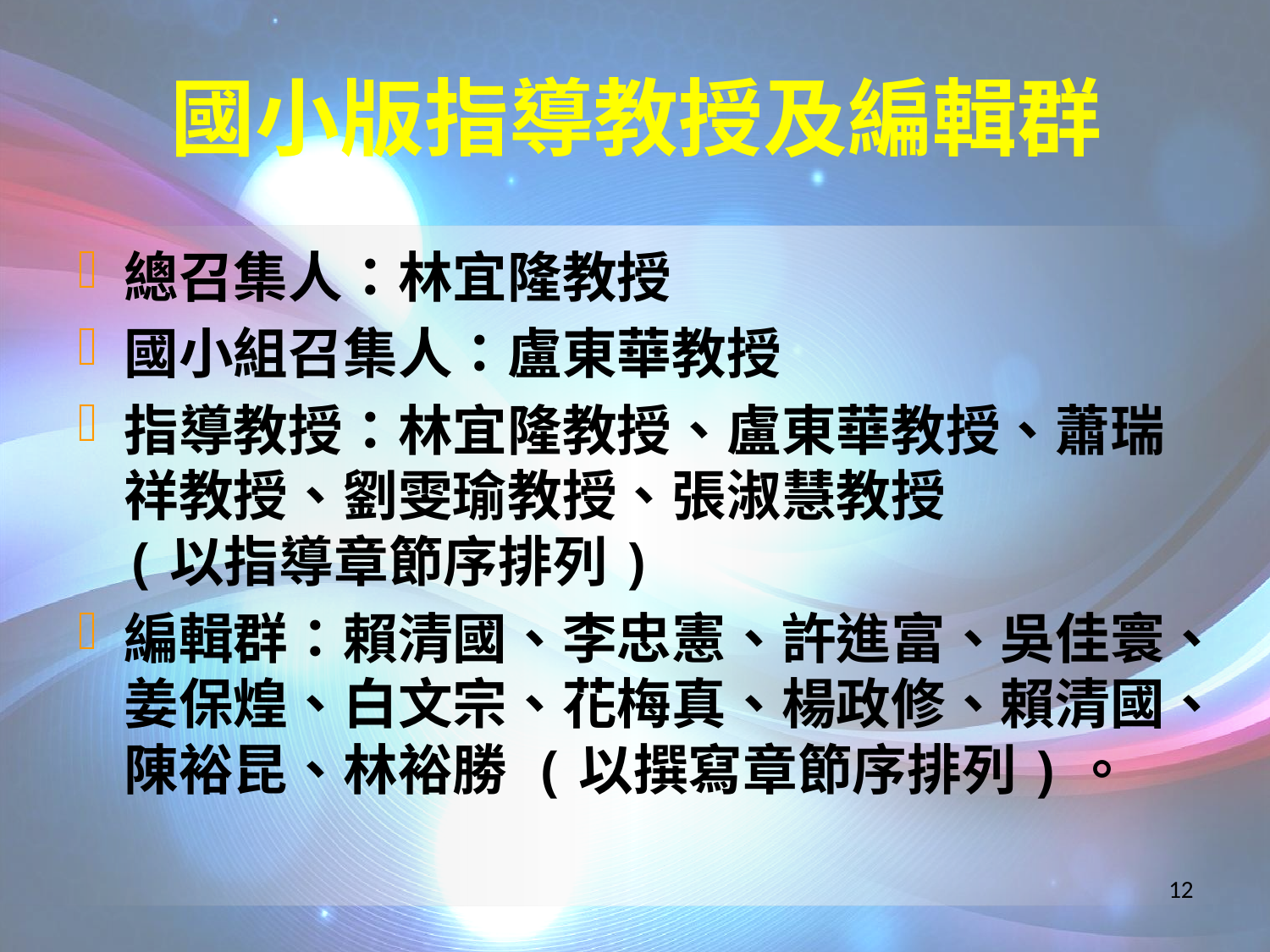

# 國小版指導教授及編輯群
總召集人：林宜隆教授
國小組召集人：盧東華教授
指導教授：林宜隆教授、盧東華教授、蕭瑞祥教授、劉雯瑜教授、張淑慧教授
(以指導章節序排列)
編輯群：賴清國、李忠憲、許進富、吳佳寰、姜保煌、白文宗、花梅真、楊政修、賴清國、陳裕昆、林裕勝 (以撰寫章節序排列)。

12